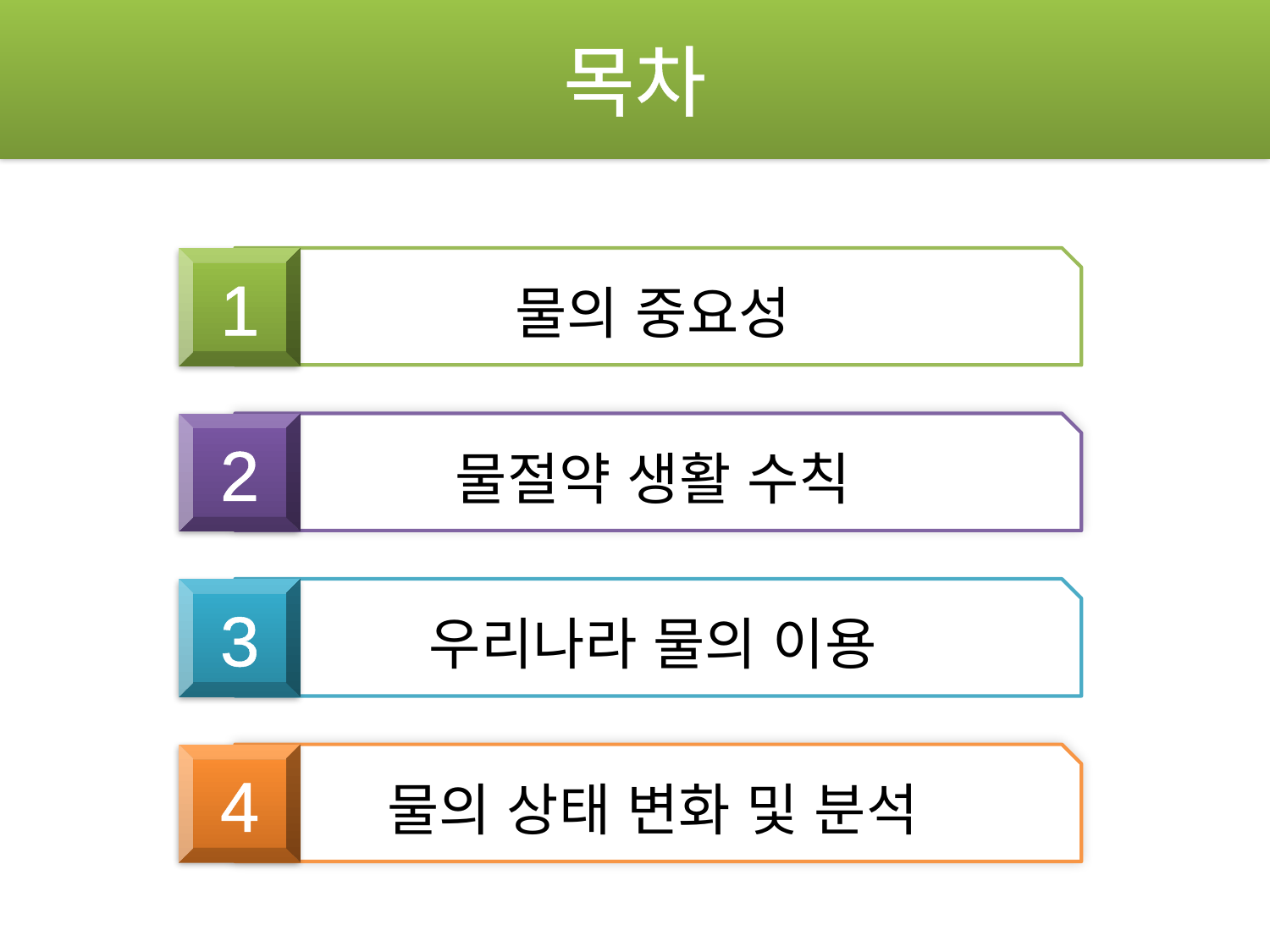

# 목차
1
물의 중요성
2
물절약 생활 수칙
3
우리나라 물의 이용
4
물의 상태 변화 및 분석